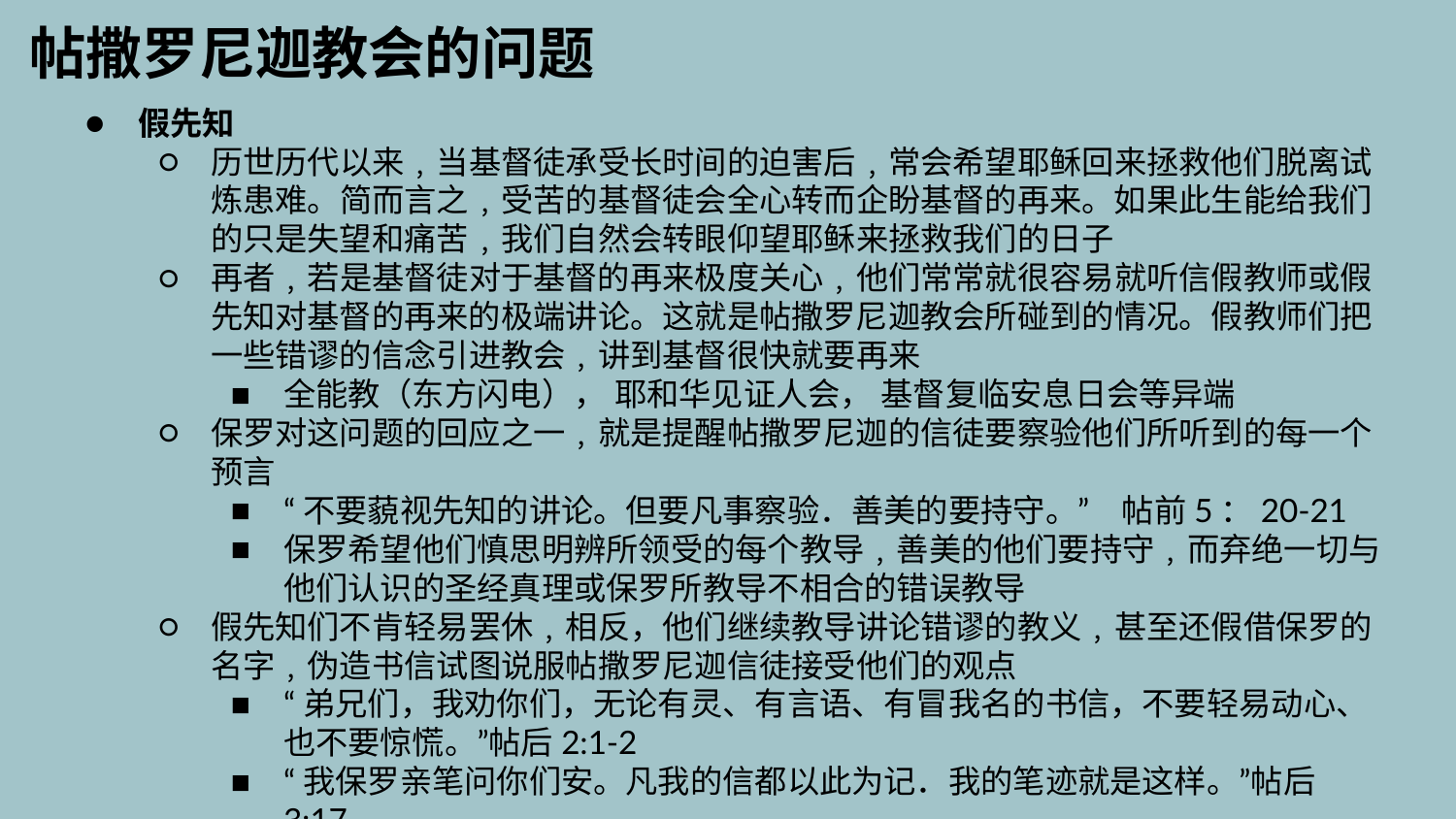

帖撒罗尼迦教会的问题
假先知
历世历代以来﹐当基督徒承受长时间的迫害后﹐常会希望耶稣回来拯救他们脱离试炼患难。简而言之﹐受苦的基督徒会全心转而企盼基督的再来。如果此生能给我们的只是失望和痛苦﹐我们自然会转眼仰望耶稣来拯救我们的日子
再者﹐若是基督徒对于基督的再来极度关心﹐他们常常就很容易就听信假教师或假先知对基督的再来的极端讲论。这就是帖撒罗尼迦教会所碰到的情况。假教师们把一些错谬的信念引进教会﹐讲到基督很快就要再来
全能教（东方闪电）， 耶和华见证人会， 基督复临安息日会等异端
保罗对这问题的回应之一﹐就是提醒帖撒罗尼迦的信徒要察验他们所听到的每一个预言
“不要藐视先知的讲论。但要凡事察验．善美的要持守。”    帖前5：20-21
保罗希望他们慎思明辨所领受的每个教导﹐善美的他们要持守﹐而弃绝一切与他们认识的圣经真理或保罗所教导不相合的错误教导
假先知们不肯轻易罢休﹐相反，他们继续教导讲论错谬的教义﹐甚至还假借保罗的名字﹐伪造书信试图说服帖撒罗尼迦信徒接受他们的观点
“弟兄们，我劝你们，无论有灵、有言语、有冒我名的书信，不要轻易动心、也不要惊慌。”帖后2:1-2
“我保罗亲笔问你们安。凡我的信都以此为记．我的笔迹就是这样。”帖后3:17